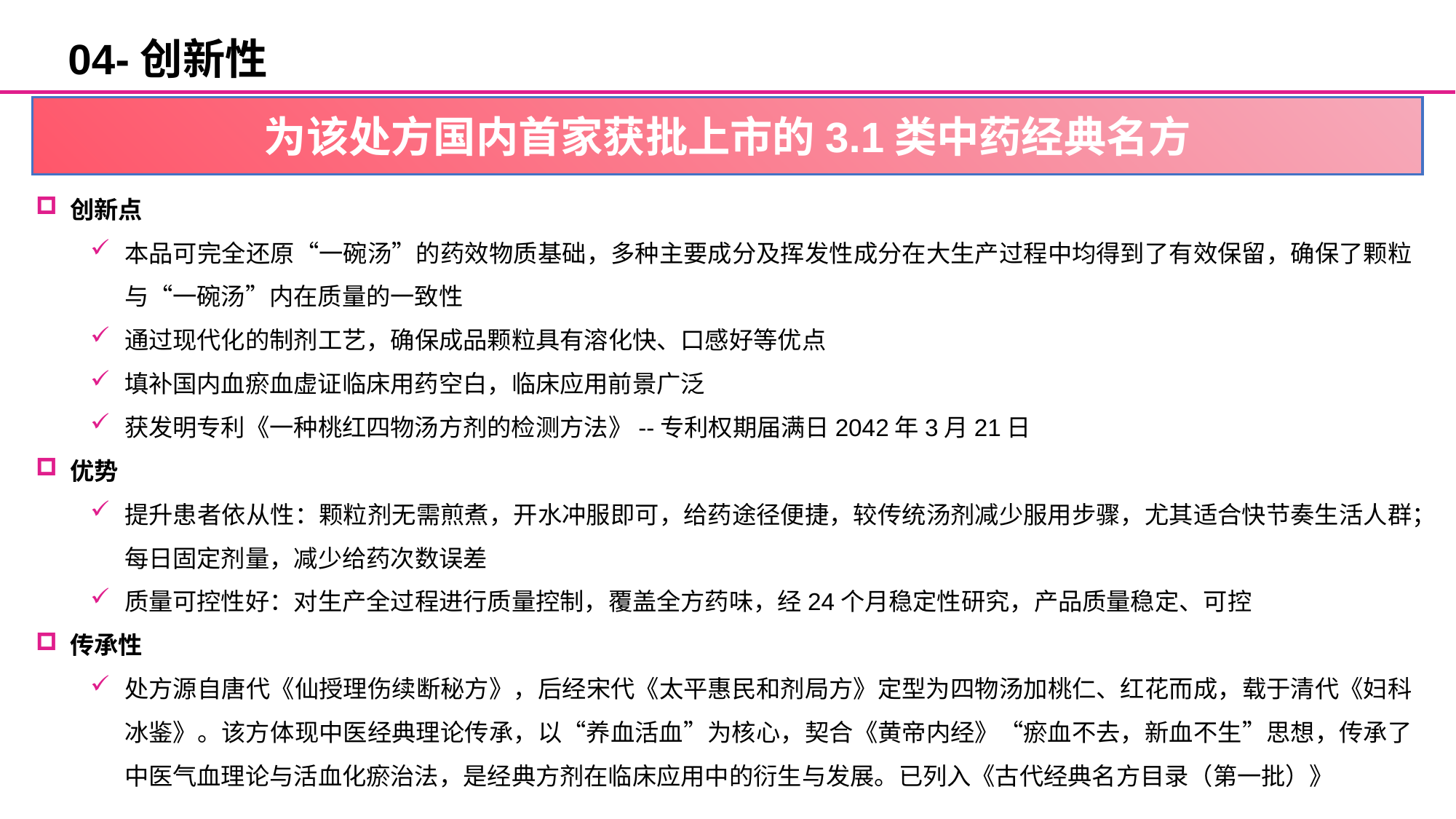

04-创新性
为该处方国内首家获批上市的3.1类中药经典名方
创新点
本品可完全还原“一碗汤”的药效物质基础，多种主要成分及挥发性成分在大生产过程中均得到了有效保留，确保了颗粒与“一碗汤”内在质量的一致性
通过现代化的制剂工艺，确保成品颗粒具有溶化快、口感好等优点
填补国内血瘀血虚证临床用药空白，临床应用前景广泛
获发明专利《一种桃红四物汤方剂的检测方法》--专利权期届满日2042年3月21日
优势
提升患者依从性：颗粒剂无需煎煮，开水冲服即可，给药途径便捷，较传统汤剂减少服用步骤，尤其适合快节奏生活人群；每日固定剂量，减少给药次数误差
质量可控性好：对生产全过程进行质量控制，覆盖全方药味，经24个月稳定性研究，产品质量稳定、可控
传承性
处方源自唐代《仙授理伤续断秘方》，后经宋代《太平惠民和剂局方》定型为四物汤加桃仁、红花而成，载于清代《妇科冰鉴》。该方体现中医经典理论传承，以“养血活血”为核心，契合《黄帝内经》“瘀血不去，新血不生”思想，传承了中医气血理论与活血化瘀治法，是经典方剂在临床应用中的衍生与发展。已列入《古代经典名方目录（第一批）》